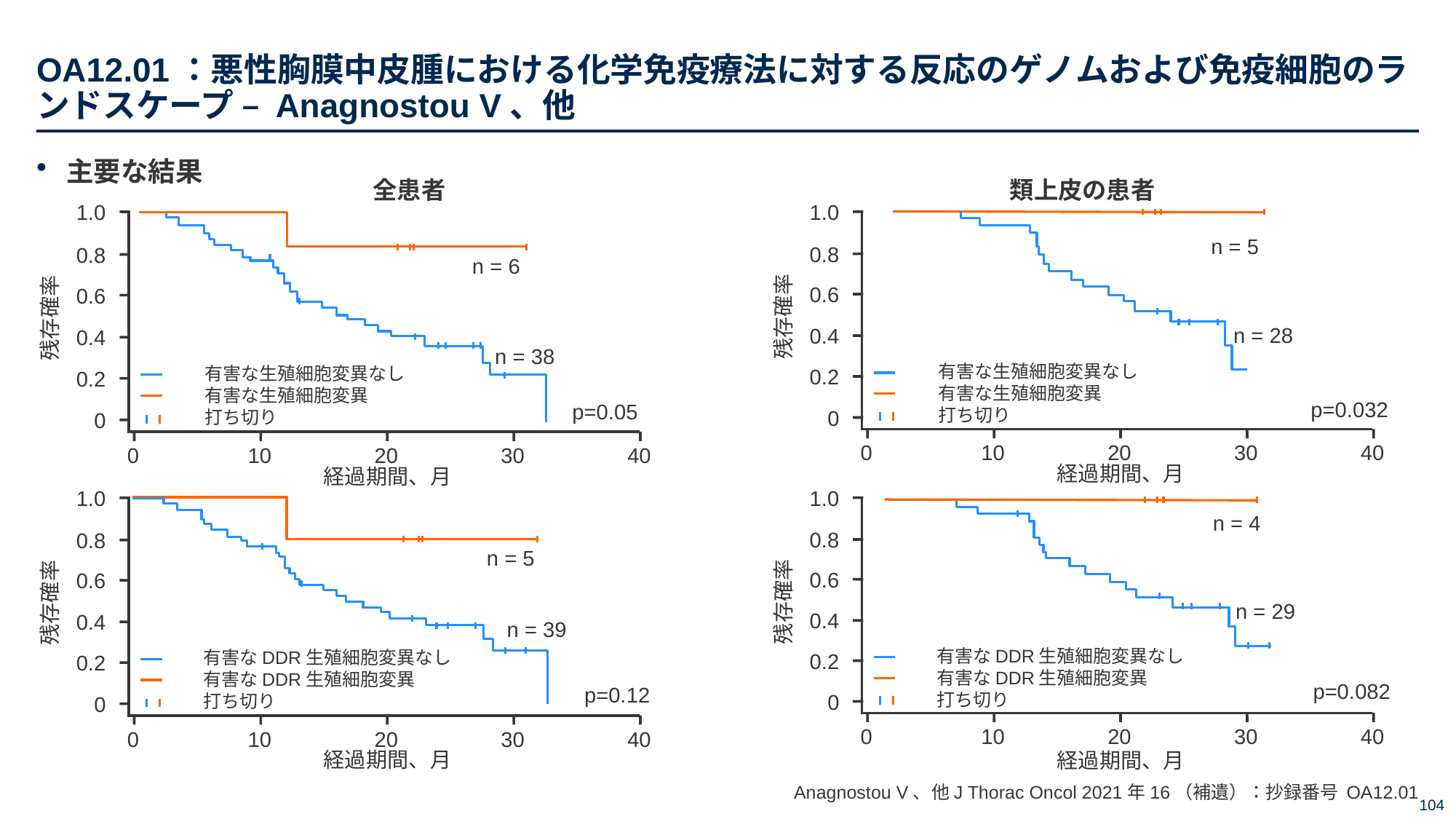

# OA12.01：悪性胸膜中皮腫における化学免疫療法に対する反応のゲノムおよび免疫細胞のランドスケープ – Anagnostou V、他
主要な結果
全患者
類上皮の患者
1.0

0.8

0.6

残存確率
0.4

有害な生殖細胞変異なし
有害な生殖細胞変異
打ち切り
0.2

0

0
10
20
30
40
経過期間、月

n = 6

n = 38

p=0.05
1.0

0.8

0.6

残存確率
0.4

有害な生殖細胞変異なし
有害な生殖細胞変異
打ち切り
0.2

0

0
10
20
30
40
経過期間、月

n = 5
n = 28
p=0.032
1.0

0.8

0.6

残存確率
0.4

有害なDDR生殖細胞変異なし
有害なDDR生殖細胞変異
打ち切り
0.2

0

0
10
20
30
40
経過期間、月

n = 5
n = 39
p=0.12
1.0

0.8

0.6

残存確率
0.4

有害なDDR生殖細胞変異なし
有害なDDR生殖細胞変異
打ち切り
0.2

0

0
10
20
30
40
経過期間、月

n = 4
n = 29
p=0.082
Anagnostou V、他J Thorac Oncol 2021年16（補遺）：抄録番号 OA12.01